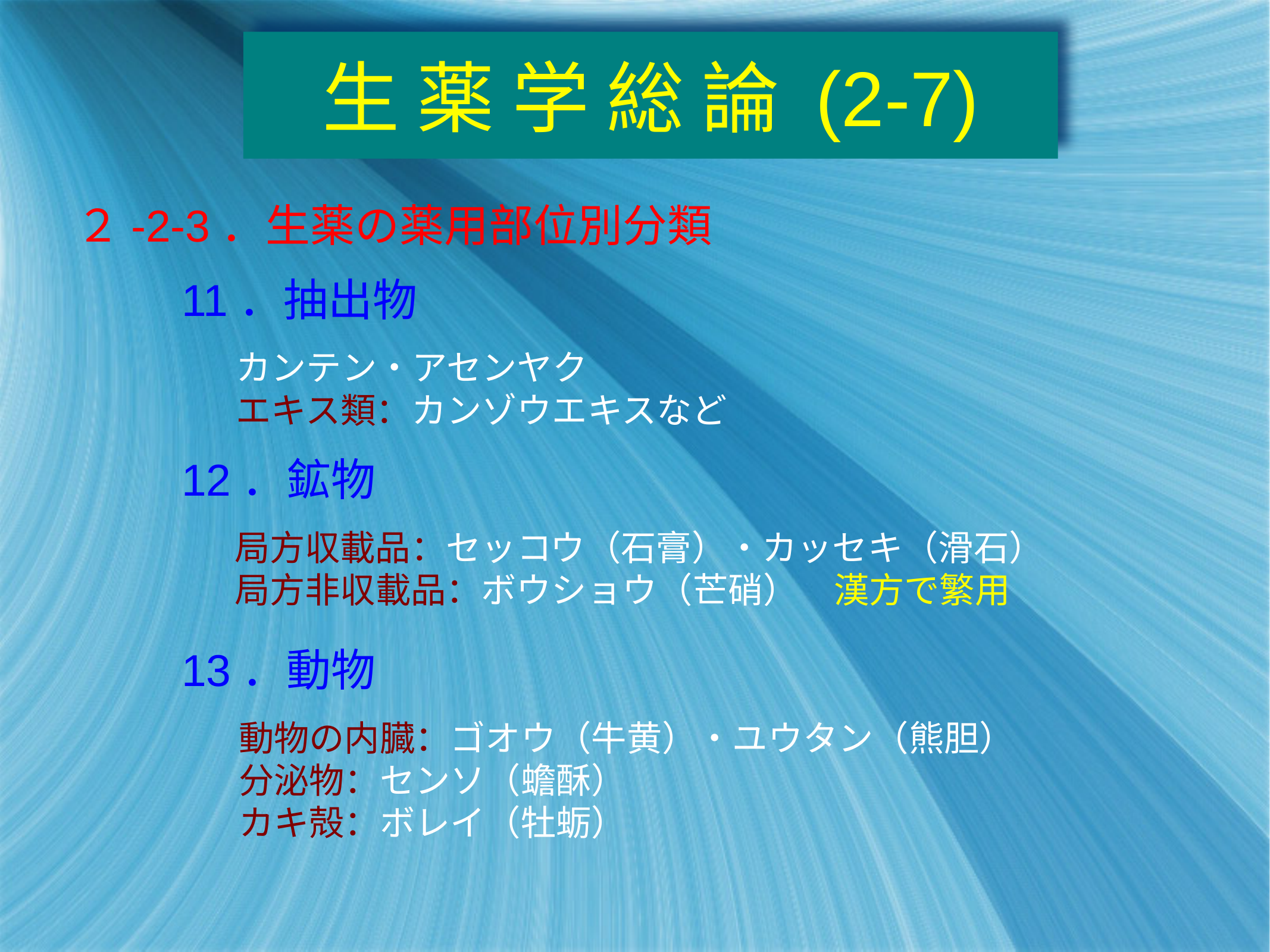

# 生 薬 学 総 論 (2-7)
２-2-3．生薬の薬用部位別分類
11．抽出物
カンテン・アセンヤク
エキス類：カンゾウエキスなど
12．鉱物
局方収載品：セッコウ（石膏）・カッセキ（滑石）
局方非収載品：ボウショウ（芒硝）　漢方で繁用
13．動物
動物の内臓：ゴオウ（牛黄）・ユウタン（熊胆）
分泌物：センソ（蟾酥）
カキ殻：ボレイ（牡蛎）